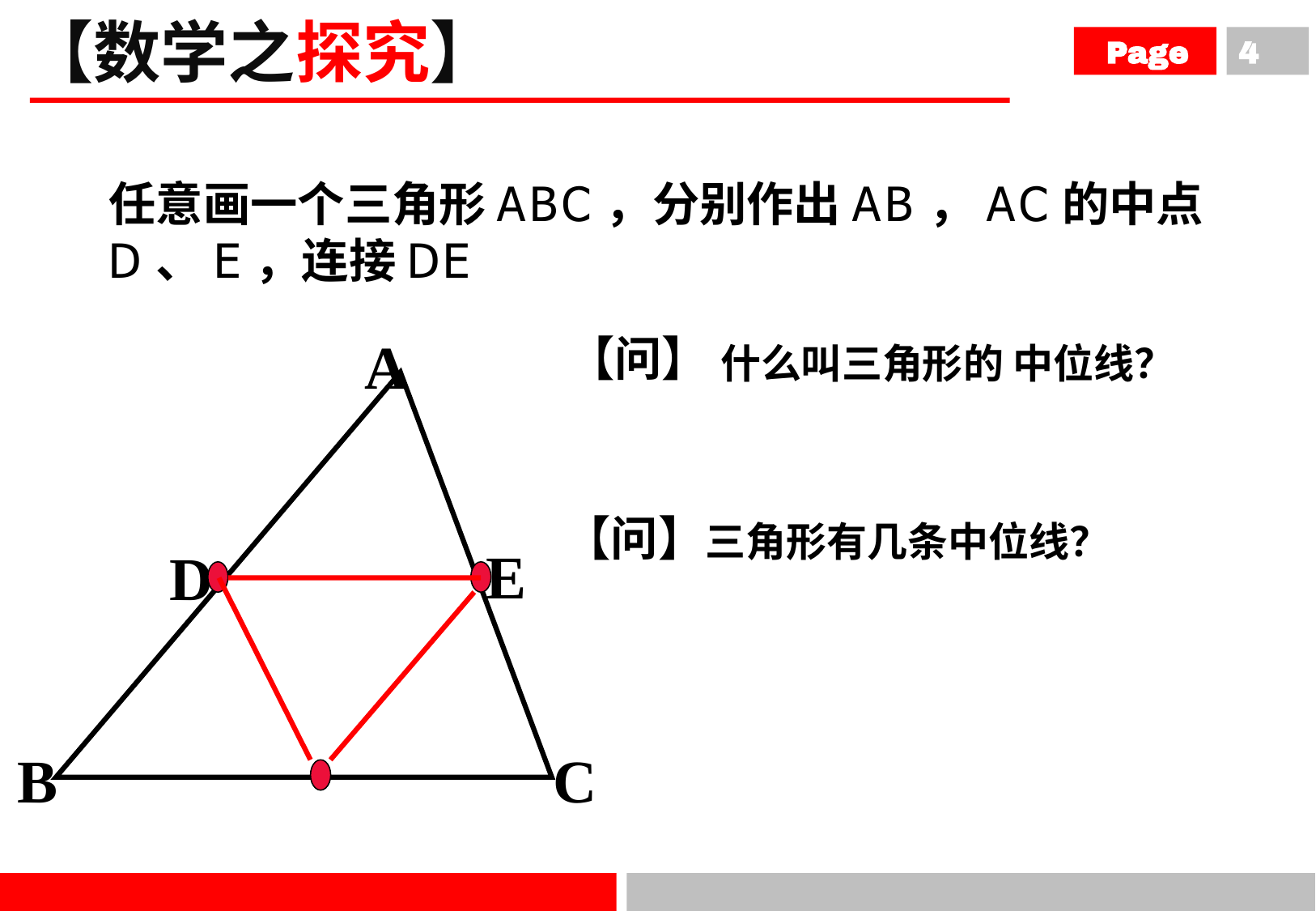

【数学之探究】
  Page
4

任意画一个三角形ABC，分别作出AB，AC的中点D、E，连接DE
什么叫三角形的 中位线？
A

B
C
【问】
三角形有几条中位线？
【问】
E
D